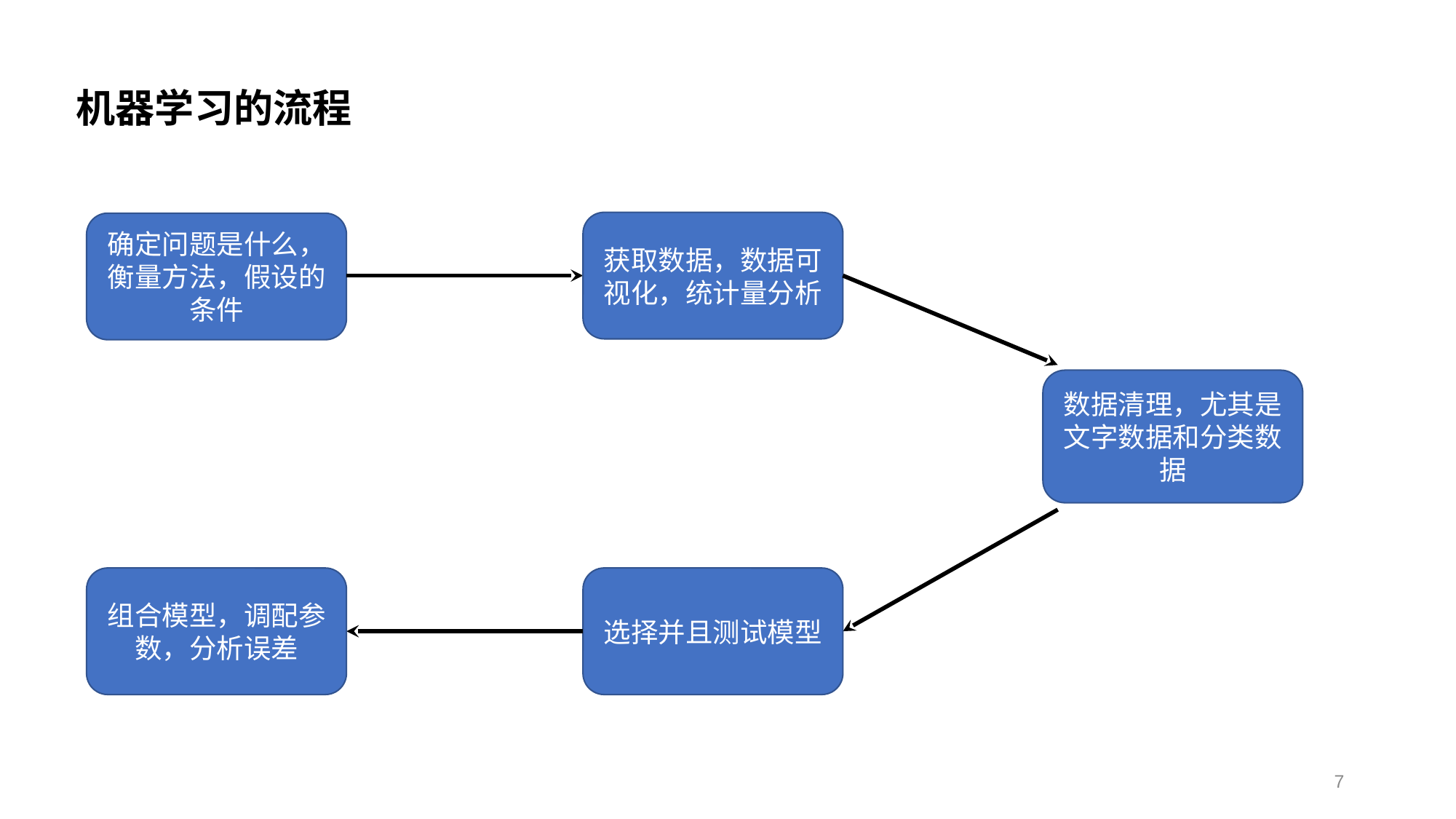

机器学习的流程

获取数据，数据可视化，统计量分析
确定问题是什么，衡量方法，假设的条件
数据清理，尤其是文字数据和分类数据
组合模型，调配参数，分析误差
选择并且测试模型
7